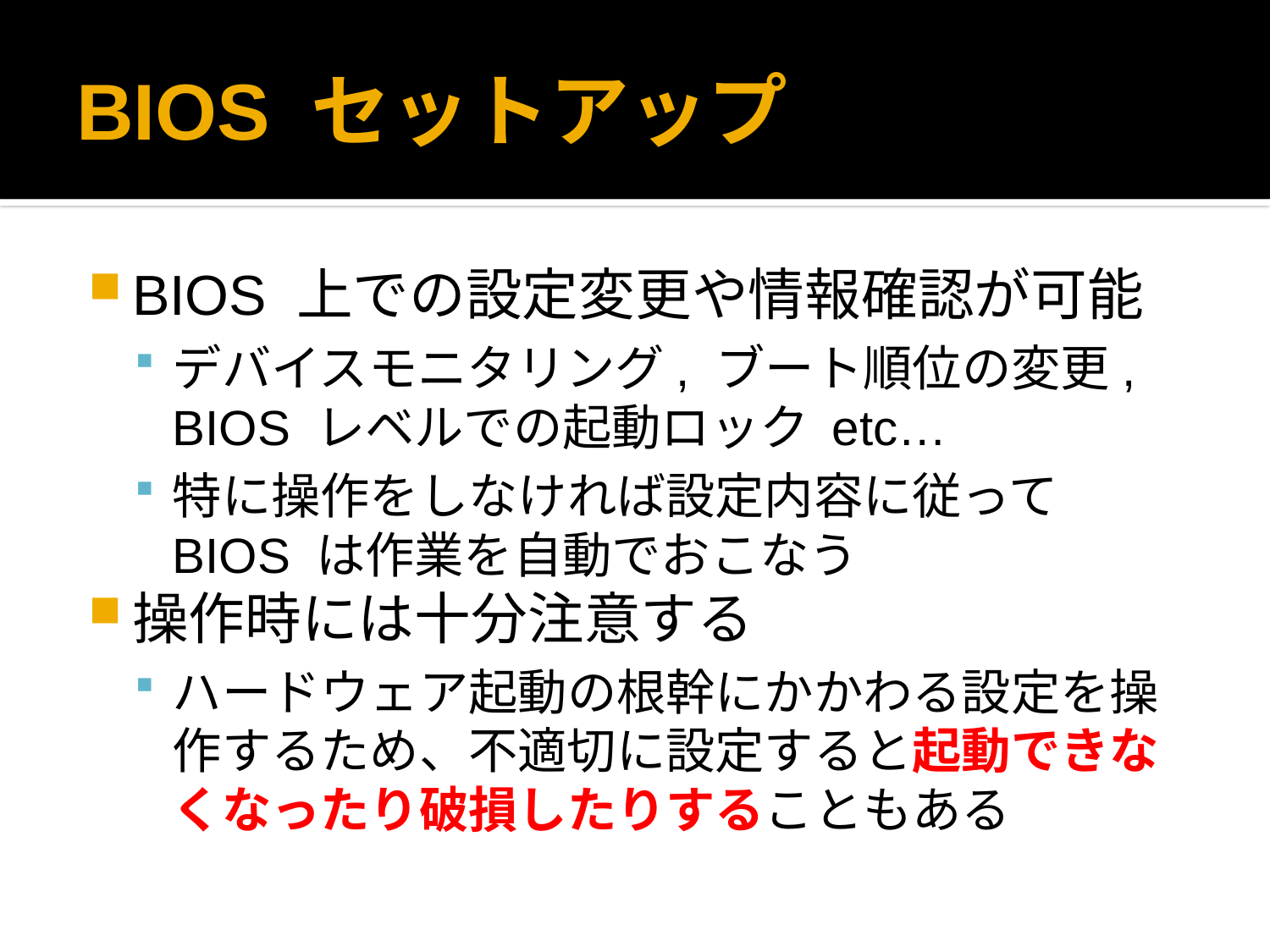

# BIOS セットアップ
BIOS 上での設定変更や情報確認が可能
デバイスモニタリング, ブート順位の変更, BIOS レベルでの起動ロック etc…
特に操作をしなければ設定内容に従って BIOS は作業を自動でおこなう
操作時には十分注意する
ハードウェア起動の根幹にかかわる設定を操作するため、不適切に設定すると起動できなくなったり破損したりすることもある